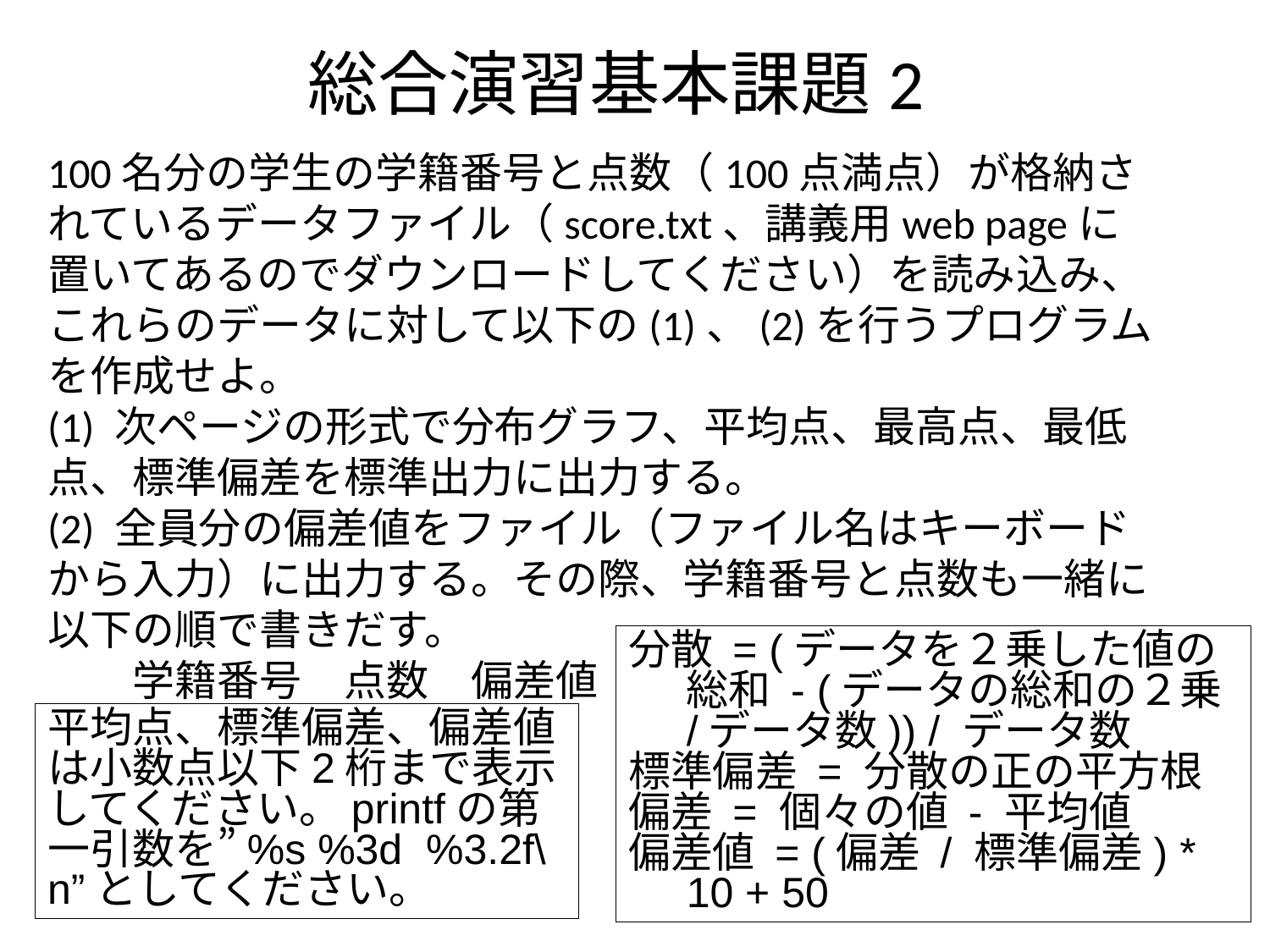

# 総合演習基本課題2
100名分の学生の学籍番号と点数（100点満点）が格納されているデータファイル（score.txt、講義用web pageに置いてあるのでダウンロードしてください）を読み込み、これらのデータに対して以下の(1)、(2)を行うプログラムを作成せよ。
(1) 次ページの形式で分布グラフ、平均点、最高点、最低点、標準偏差を標準出力に出力する。
(2) 全員分の偏差値をファイル（ファイル名はキーボードから入力）に出力する。その際、学籍番号と点数も一緒に以下の順で書きだす。
　　学籍番号　点数　偏差値
分散 = (データを２乗した値の総和 - (データの総和の２乗 /データ数)) / データ数
標準偏差 = 分散の正の平方根
偏差 = 個々の値 - 平均値
偏差値 = (偏差 / 標準偏差) * 10 + 50
平均点、標準偏差、偏差値は小数点以下2桁まで表示してください。printfの第一引数を”%s %3d  %3.2f\n”としてください。